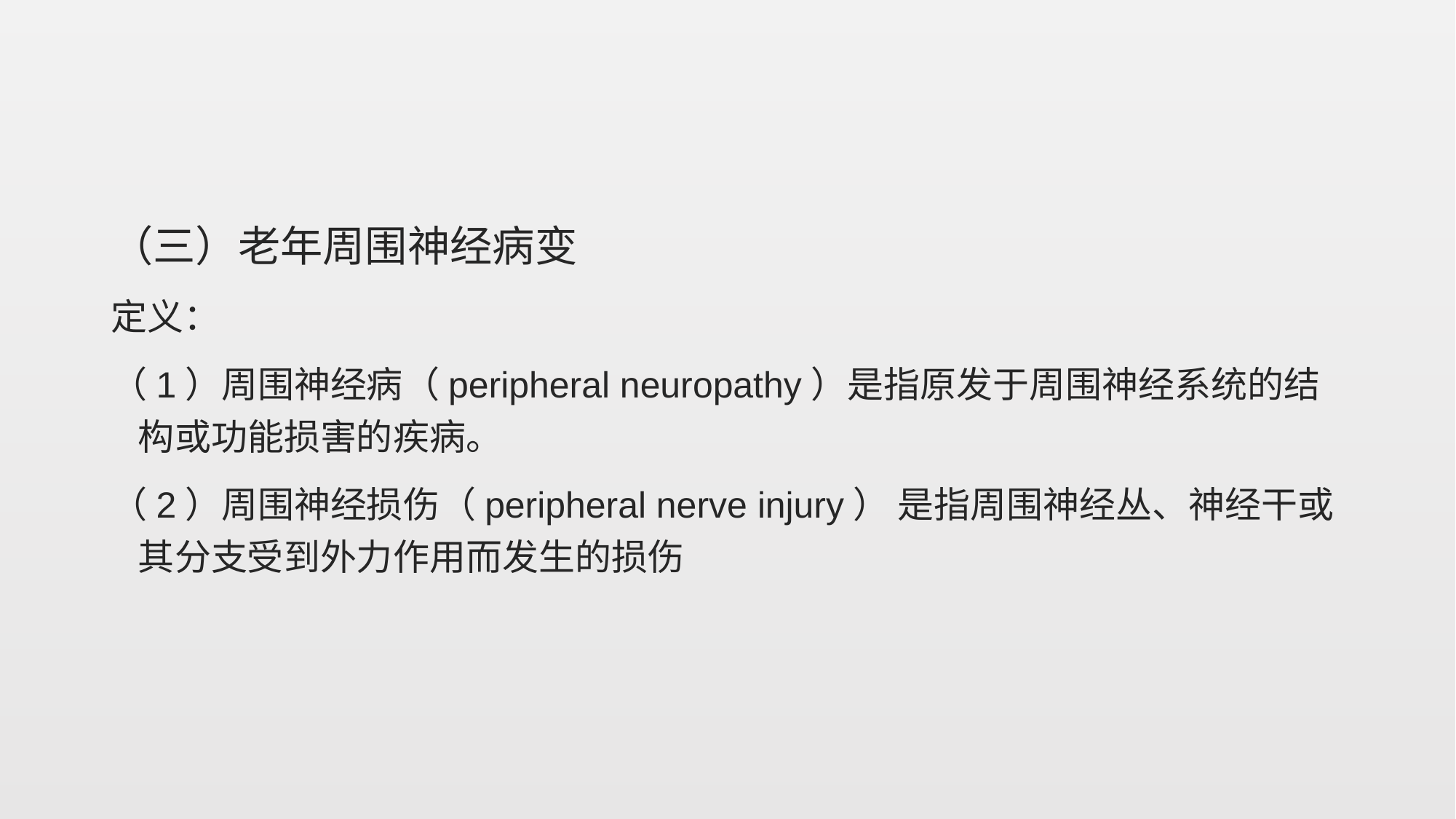

#
（三）老年周围神经病变
定义：
（1）周围神经病（peripheral neuropathy）是指原发于周围神经系统的结构或功能损害的疾病。
（2）周围神经损伤（peripheral nerve injury） 是指周围神经丛、神经干或其分支受到外力作用而发生的损伤